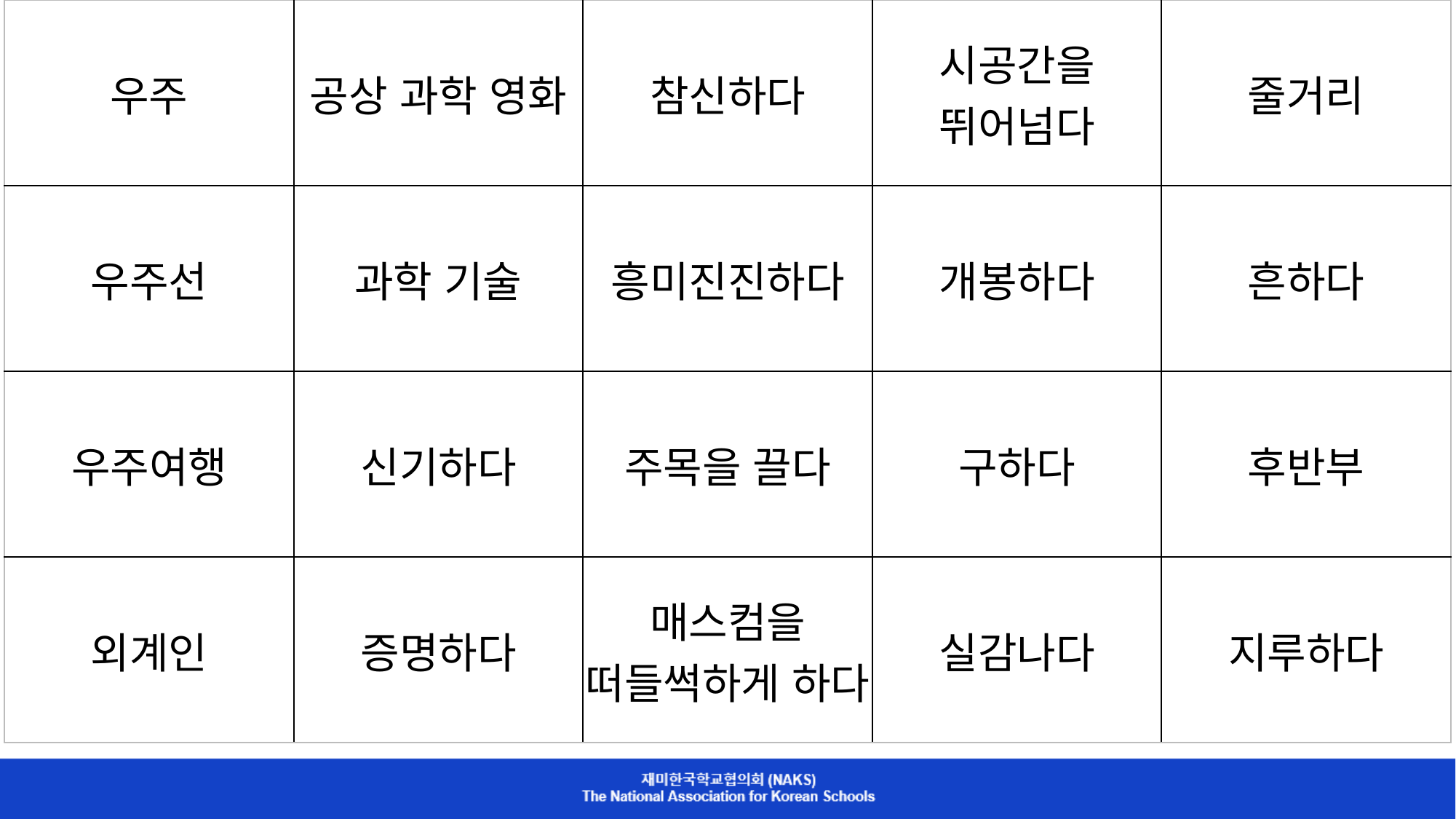

| 우주 | 공상 과학 영화 | 참신하다 | 시공간을 뛰어넘다 | 줄거리 |
| --- | --- | --- | --- | --- |
| 우주선 | 과학 기술 | 흥미진진하다 | 개봉하다 | 흔하다 |
| 우주여행 | 신기하다 | 주목을 끌다 | 구하다 | 후반부 |
| 외계인 | 증명하다 | 매스컴을 떠들썩하게 하다 | 실감나다 | 지루하다 |